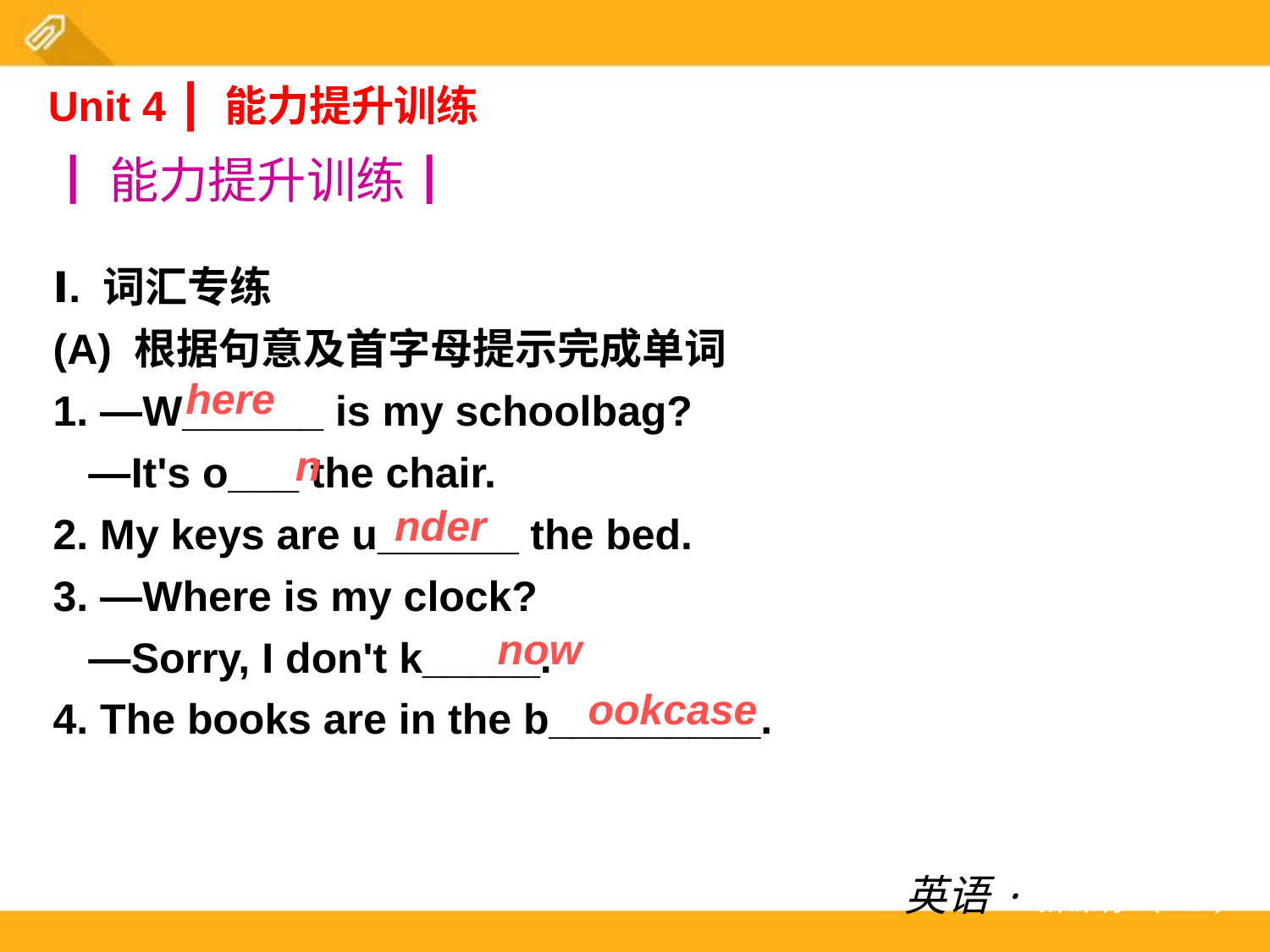

Unit 4 ┃ 能力提升训练
┃能力提升训练┃
Ⅰ. 词汇专练
(A) 根据句意及首字母提示完成单词
1. —W______ is my schoolbag?
   —It's o___ the chair.
2. My keys are u______ the bed.
3. —Where is my clock?
   —Sorry, I don't k_____.
4. The books are in the b_________.
here
n
nder
now
ookcase
英语·新课标（RJ）